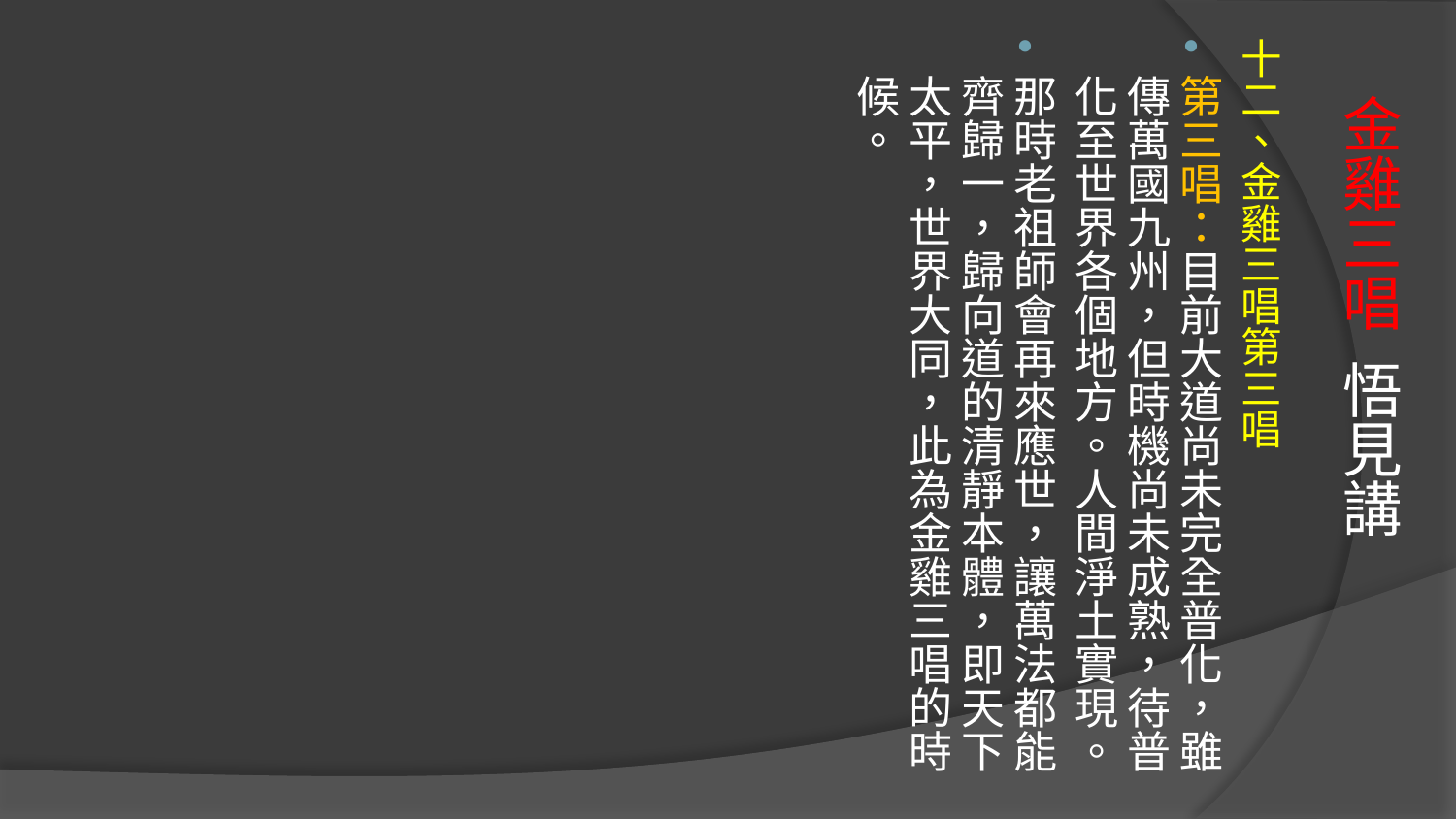

十二、金雞三唱第三唱
第三唱：目前大道尚未完全普化，雖傳萬國九州，但時機尚未成熟，待普化至世界各個地方。人間淨土實現。
那時老祖師會再來應世，讓萬法都能齊歸一，歸向道的清靜本體，即天下太平，世界大同，此為金雞三唱的時候。

# 金雞三唱  悟見講